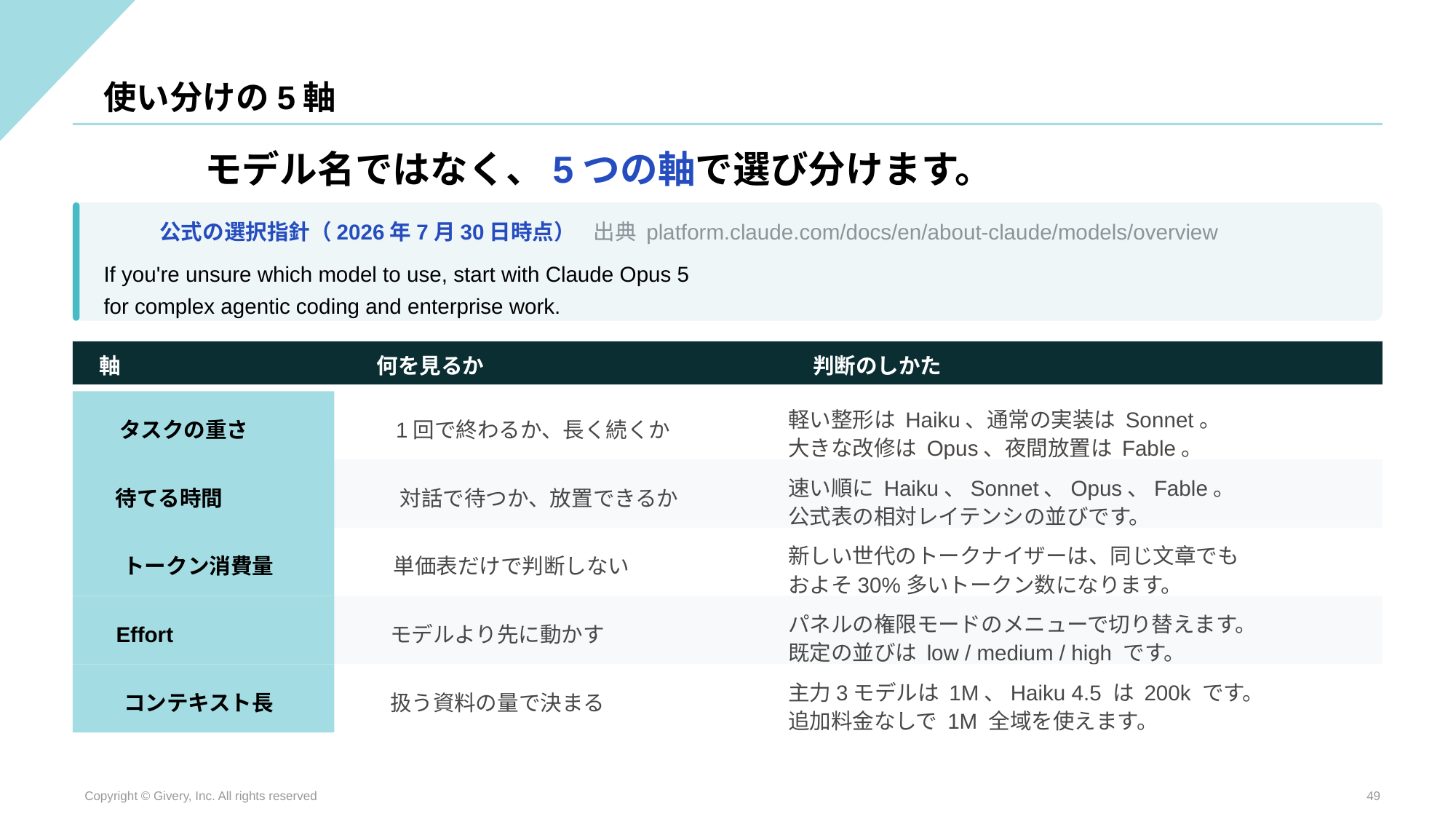

使い分けの5軸

モデル名ではなく、5つの軸で選び分けます。

公式の選択指針（2026年7月30日時点）
出典 platform.claude.com/docs/en/about-claude/models/overview
If you're unsure which model to use, start with Claude Opus 5
for complex agentic coding and enterprise work.

軸
何を見るか
判断のしかた

軽い整形は Haiku、通常の実装は Sonnet。
大きな改修は Opus、夜間放置は Fable。
タスクの重さ
1回で終わるか、長く続くか

速い順に Haiku、Sonnet、Opus、Fable。
公式表の相対レイテンシの並びです。
待てる時間
対話で待つか、放置できるか

新しい世代のトークナイザーは、同じ文章でも
およそ30%多いトークン数になります。
トークン消費量
単価表だけで判断しない

パネルの権限モードのメニューで切り替えます。
既定の並びは low / medium / high です。
Effort
モデルより先に動かす

主力3モデルは 1M、Haiku 4.5 は 200k です。
追加料金なしで 1M 全域を使えます。
コンテキスト長
扱う資料の量で決まる
Copyright © Givery, Inc. All rights reserved
49